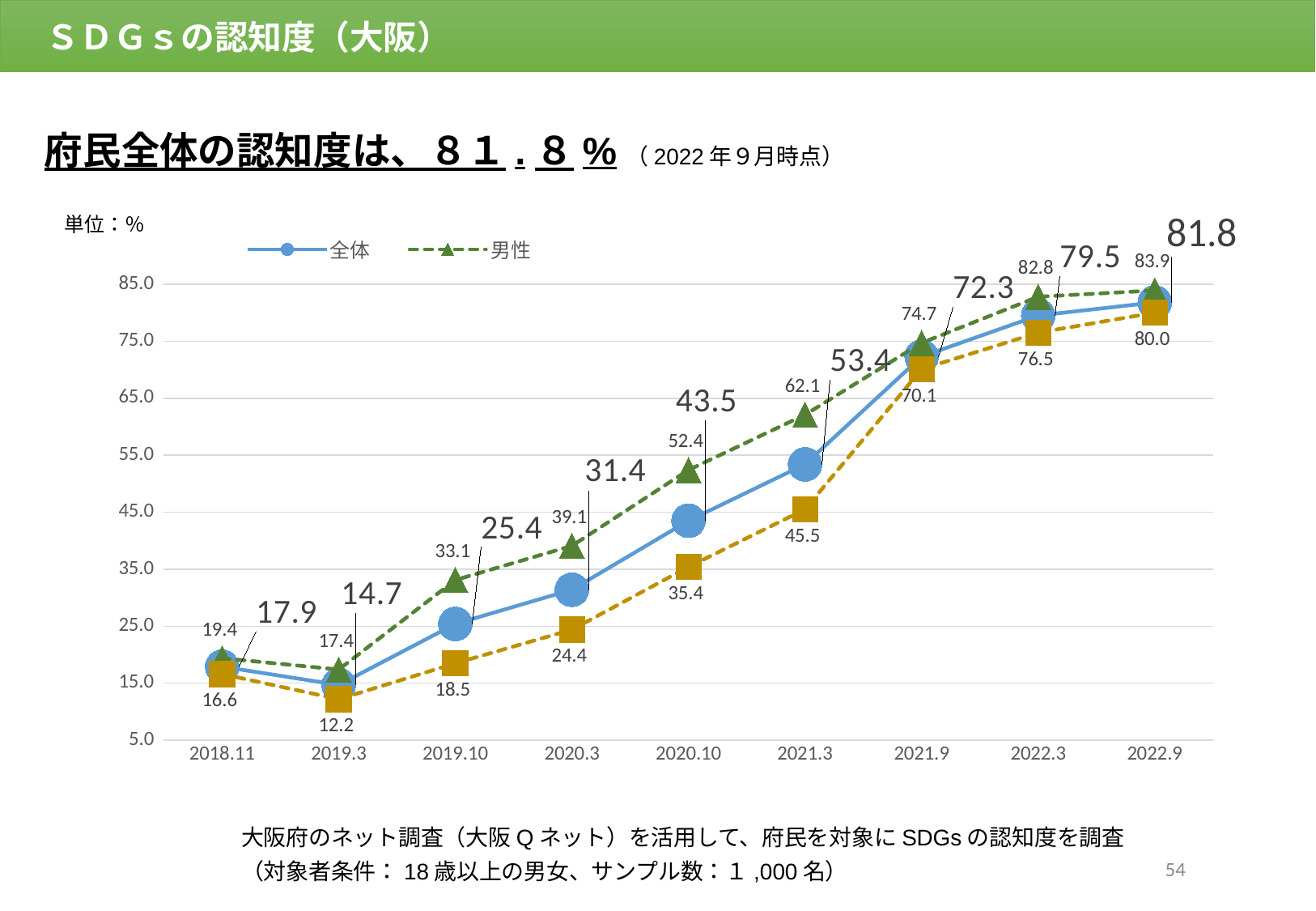

ＳＤＧｓの認知度（大阪）
府民全体の認知度は、８１.８%（2022年９月時点）

### Chart

| Category | 全体 | 男性 | 女性 |
|---|---|---|---|
| 2018.11 | 17.9 | 19.4 | 16.6 |
| 2019.3 | 14.7 | 17.4 | 12.2 |
| 2019.10 | 25.4 | 33.1 | 18.5 |
| 2020.3 | 31.4 | 39.1 | 24.4 |
| 2020.10 | 43.5 | 52.4 | 35.4 |
| 2021.3 | 53.4 | 62.1 | 45.5 |
| 2021.9 | 72.3 | 74.7 | 70.1 |
| 2022.3 | 79.5 | 82.8 | 76.5 |
| 2022.9 | 81.8 | 83.9 | 80.0 |
大阪府のネット調査（大阪Qネット）を活用して、府民を対象にSDGsの認知度を調査
（対象者条件：18歳以上の男女、サンプル数：１,000名）
54